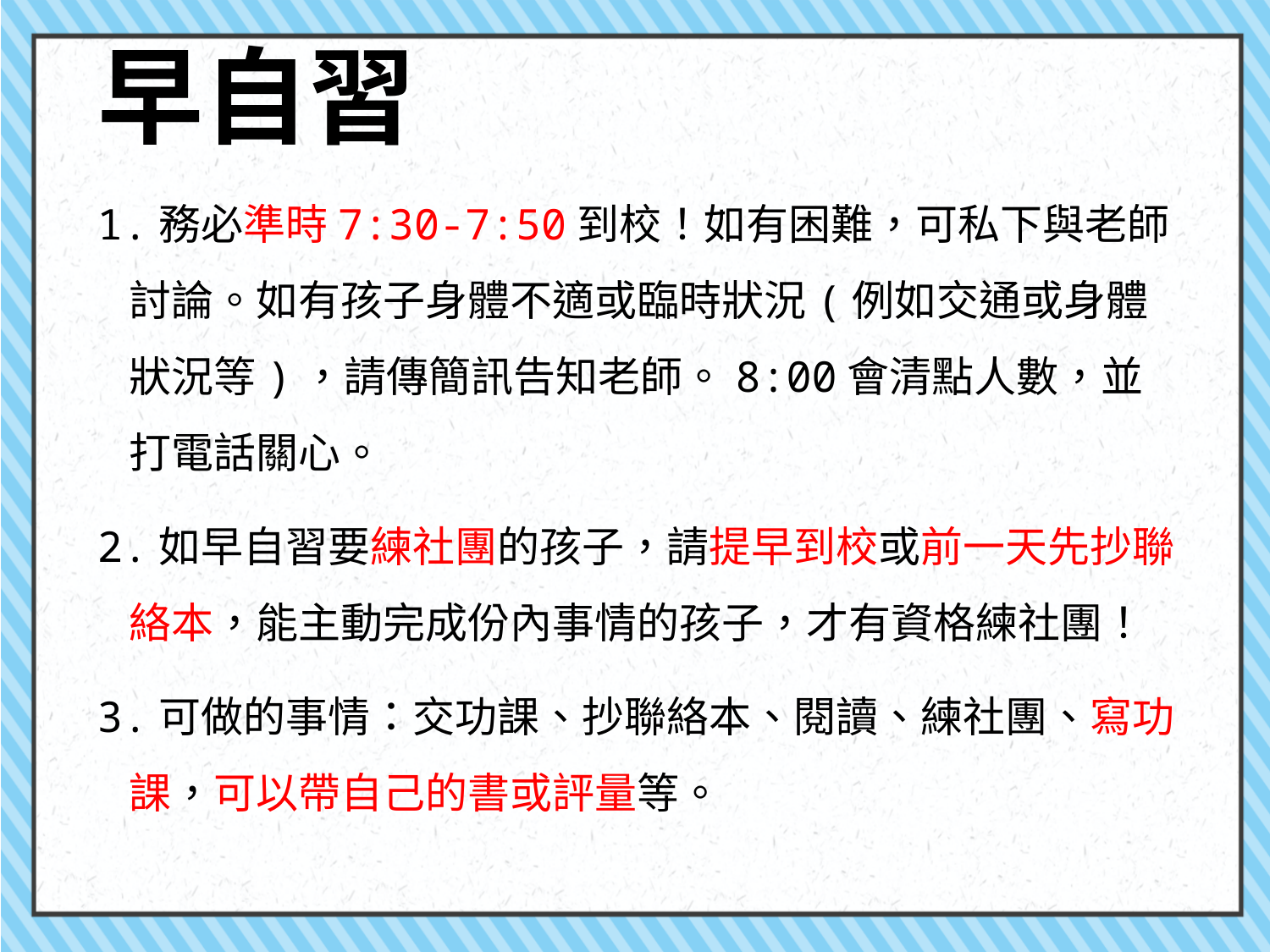

# 早自習
1.務必準時7:30-7:50到校！如有困難，可私下與老師討論。如有孩子身體不適或臨時狀況(例如交通或身體狀況等)，請傳簡訊告知老師。8:00會清點人數，並打電話關心。
2.如早自習要練社團的孩子，請提早到校或前一天先抄聯絡本，能主動完成份內事情的孩子，才有資格練社團！
3.可做的事情：交功課、抄聯絡本、閱讀、練社團、寫功課，可以帶自己的書或評量等。